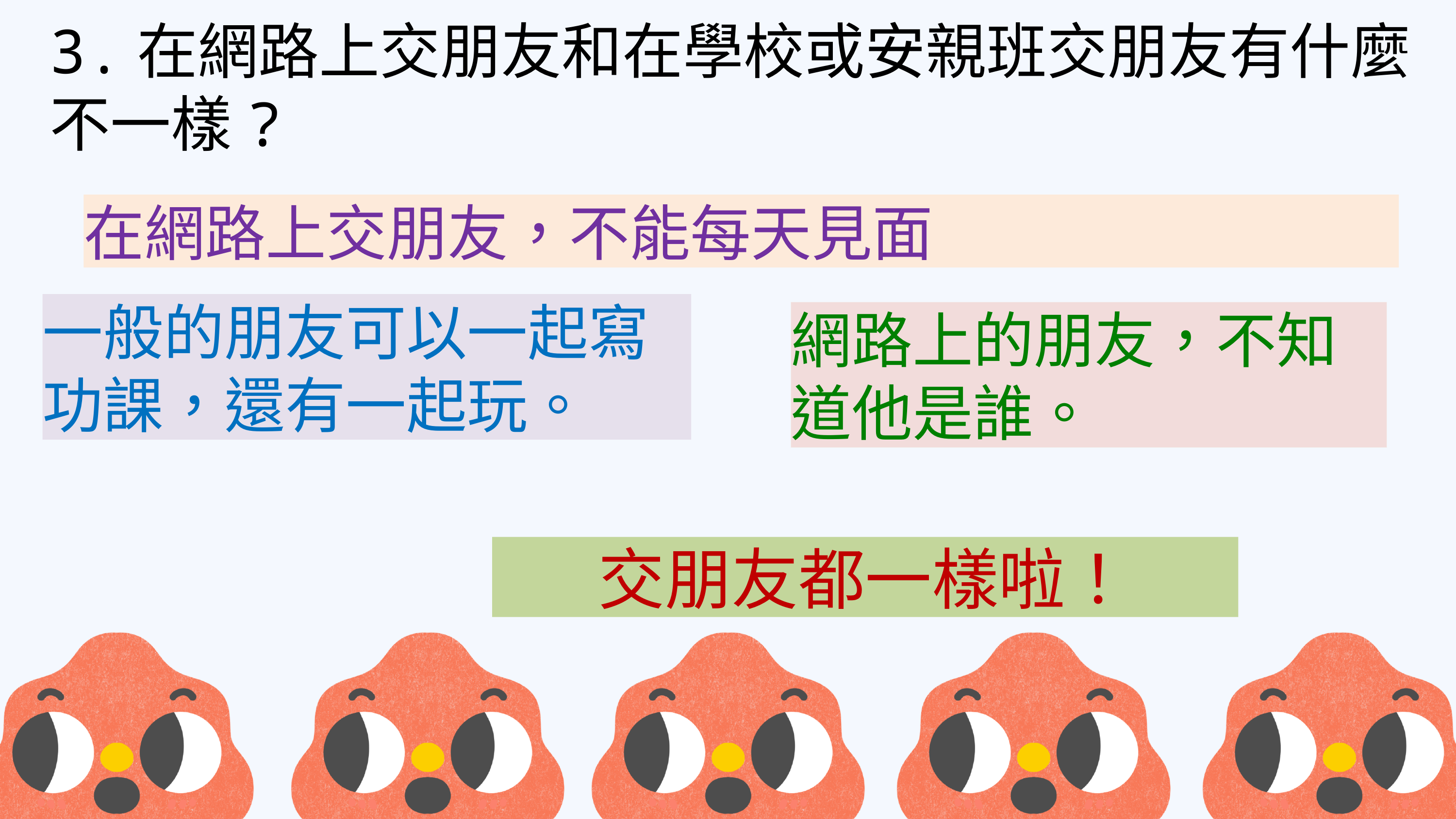

3.在網路上交朋友和在學校或安親班交朋友有什麼不一樣?

在網路上交朋友，不能每天見面
一般的朋友可以一起寫功課，還有一起玩。
網路上的朋友，不知道他是誰。
交朋友都一樣啦！